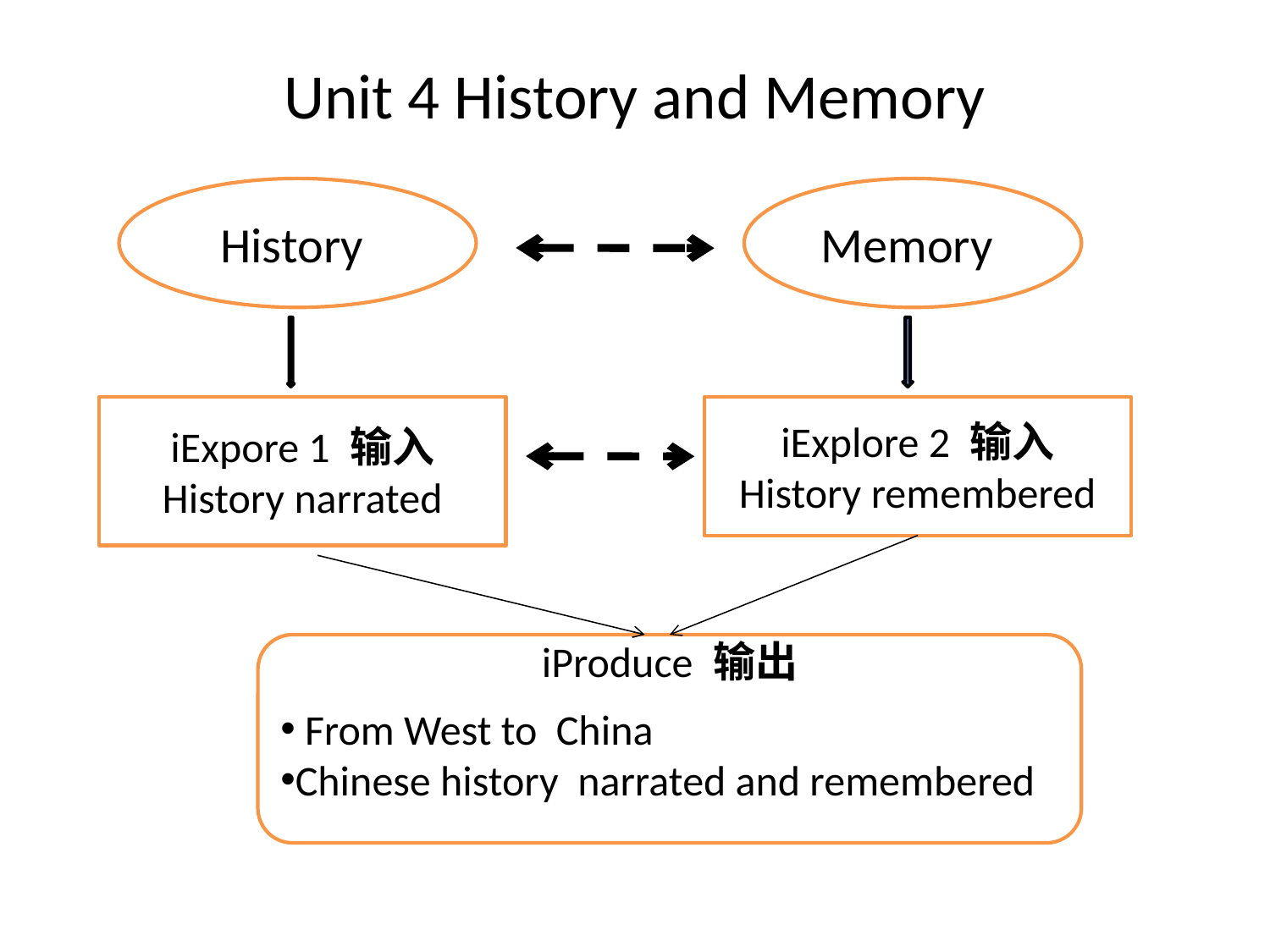

# Unit 4 History and Memory

History
Memory

iExpore 1 输入
History narrated
iExplore 2 输入
History remembered
iProduce 输出

 From West to  China
Chinese history  narrated and remembered